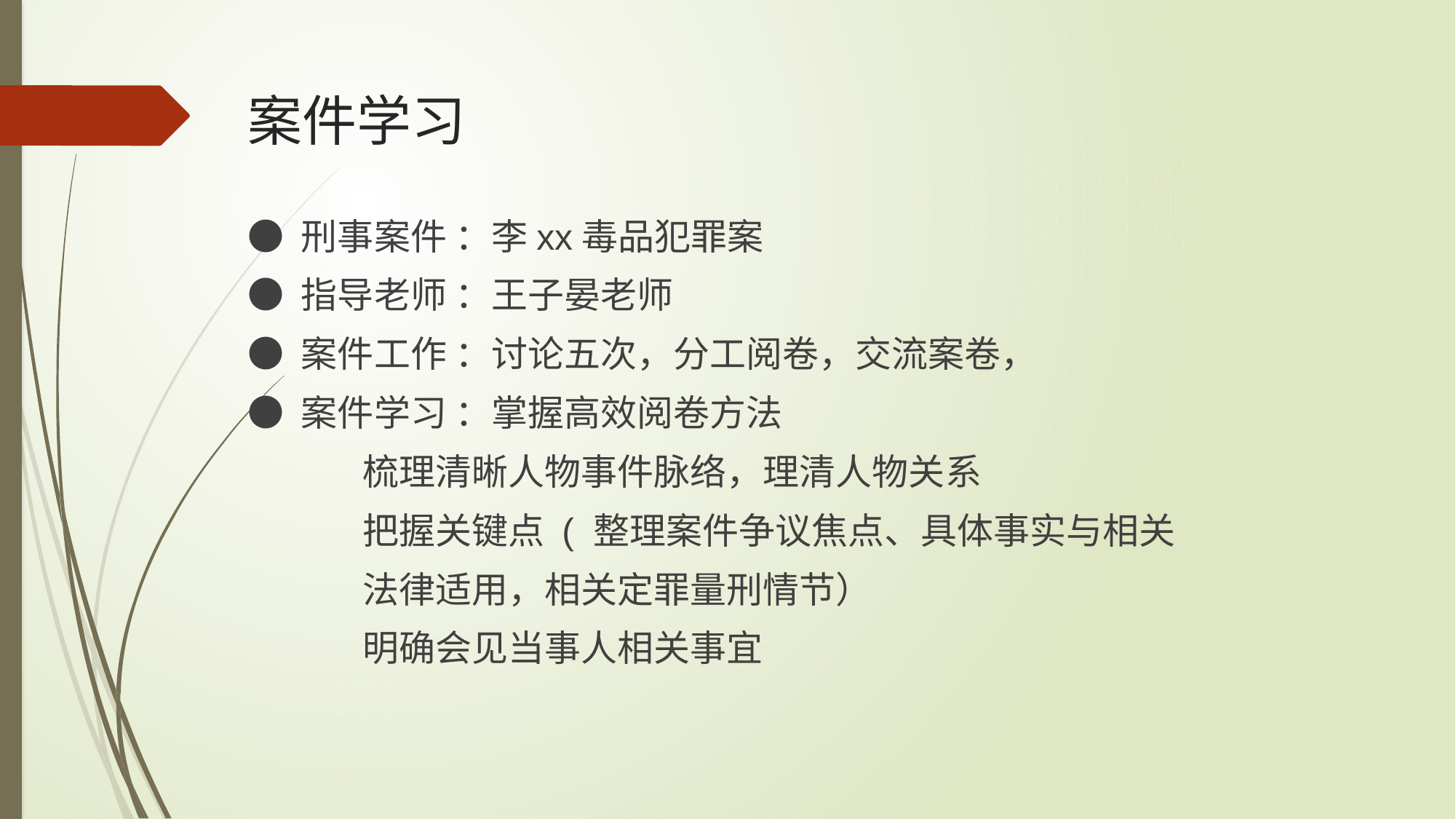

# 案件学习
● 刑事案件 ：李xx毒品犯罪案
● 指导老师 ：王子晏老师
● 案件工作 ：讨论五次，分工阅卷，交流案卷，
● 案件学习 ：掌握高效阅卷方法
             梳理清晰人物事件脉络，理清人物关系
             把握关键点 ( 整理案件争议焦点、具体事实与相关
             法律适用，相关定罪量刑情节）
             明确会见当事人相关事宜